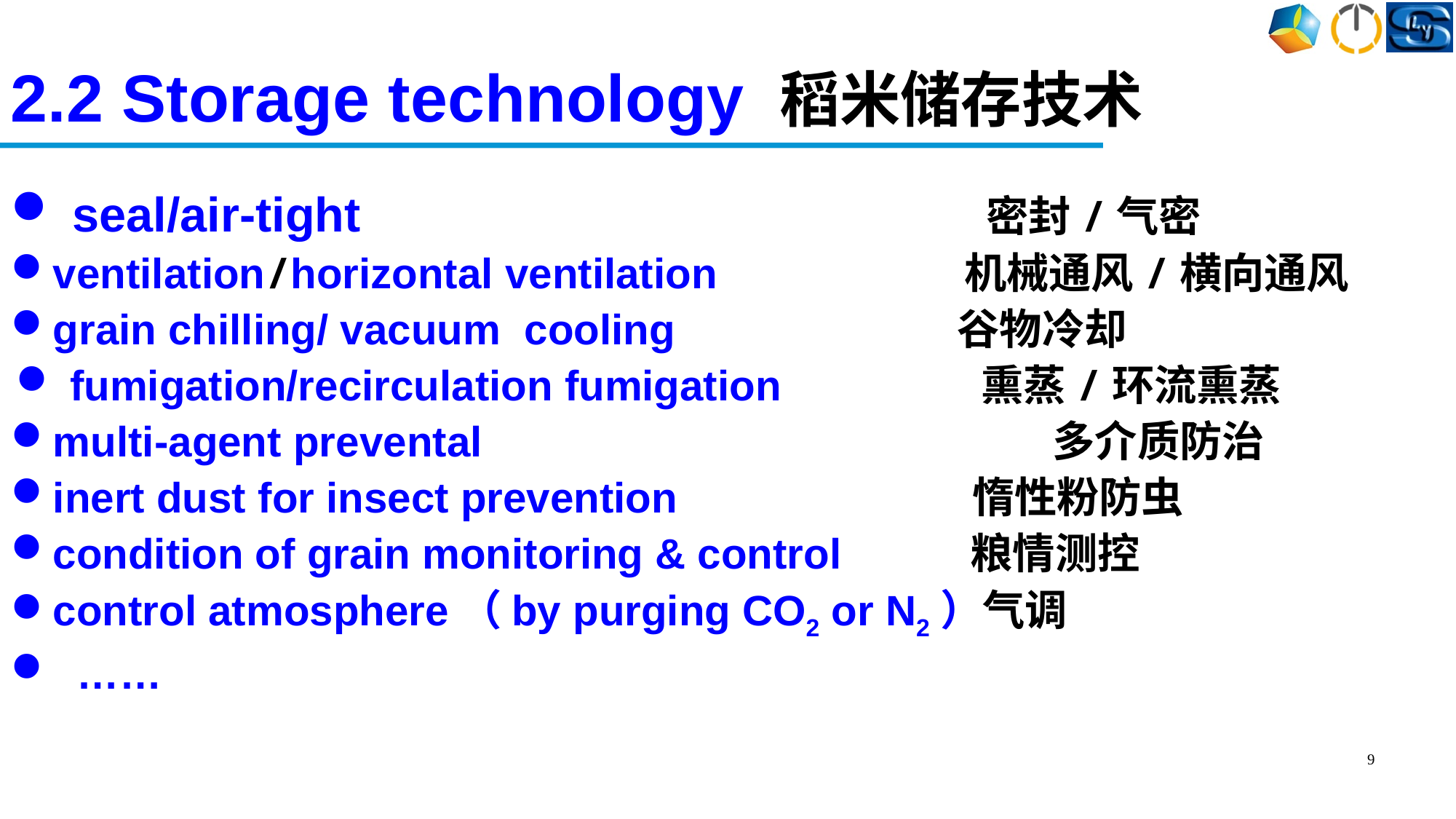

2.2 Storage technology 稻米储存技术
 seal/air-tight                                                    密封/气密
ventilation/horizontal ventilation                    机械通风/横向通风
grain chilling/ vacuum  cooling                       谷物冷却
 fumigation/recirculation fumigation                熏蒸/环流熏蒸
multi-agent prevental                      多介质防治
inert dust for insect prevention                        惰性粉防虫
condition of grain monitoring & control          粮情测控
control atmosphere（by purging CO2 or N2）气调
 ……
9